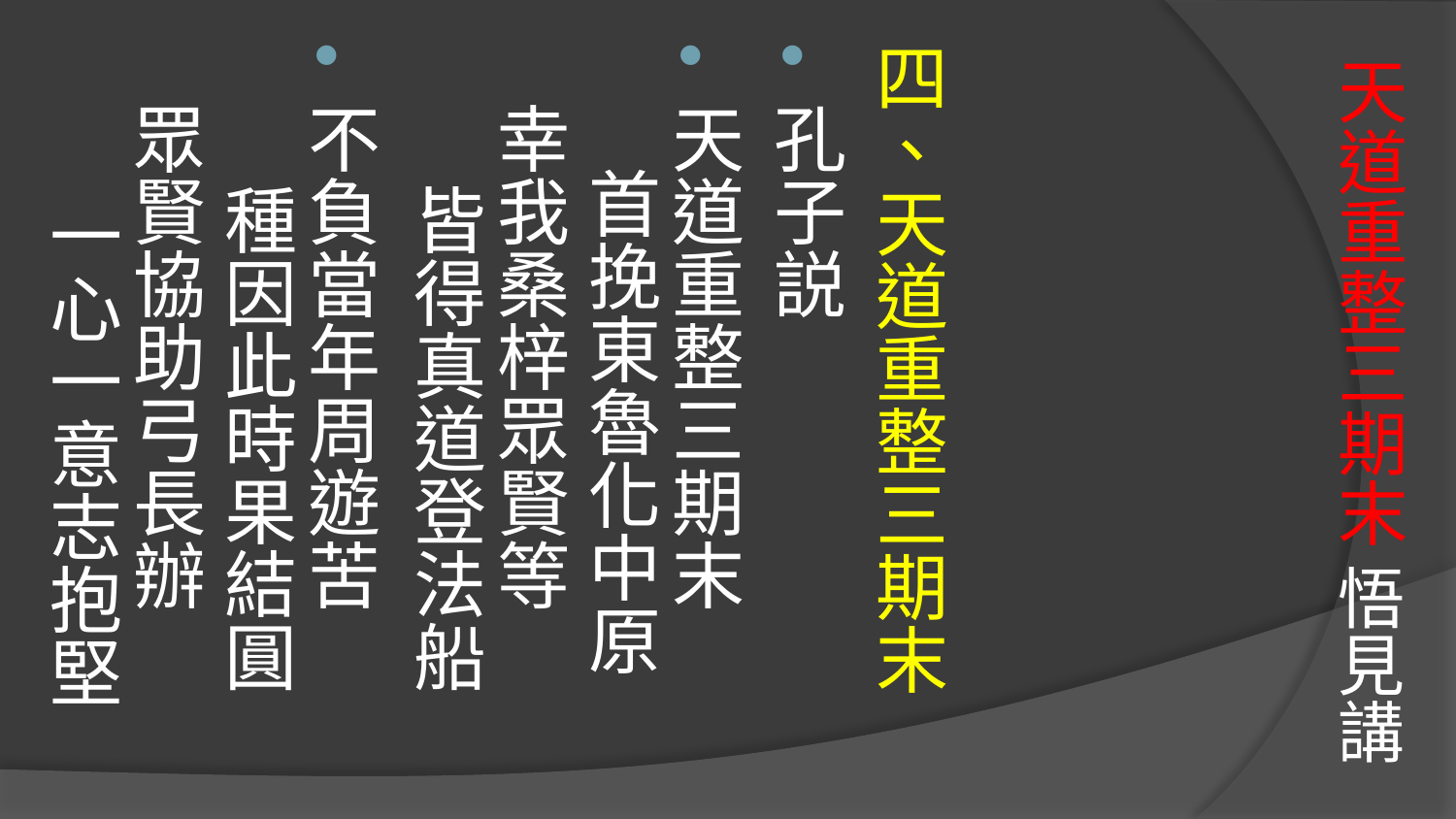

四、天道重整三期末
孔子説
天道重整三期末　           首挽東魯化中原
幸我桑梓眾賢等　            皆得真道登法船
不負當年周遊苦　            種因此時果結圓
眾賢協助弓長辦　             一心一意志抱堅
# 天道重整三期末 悟見講